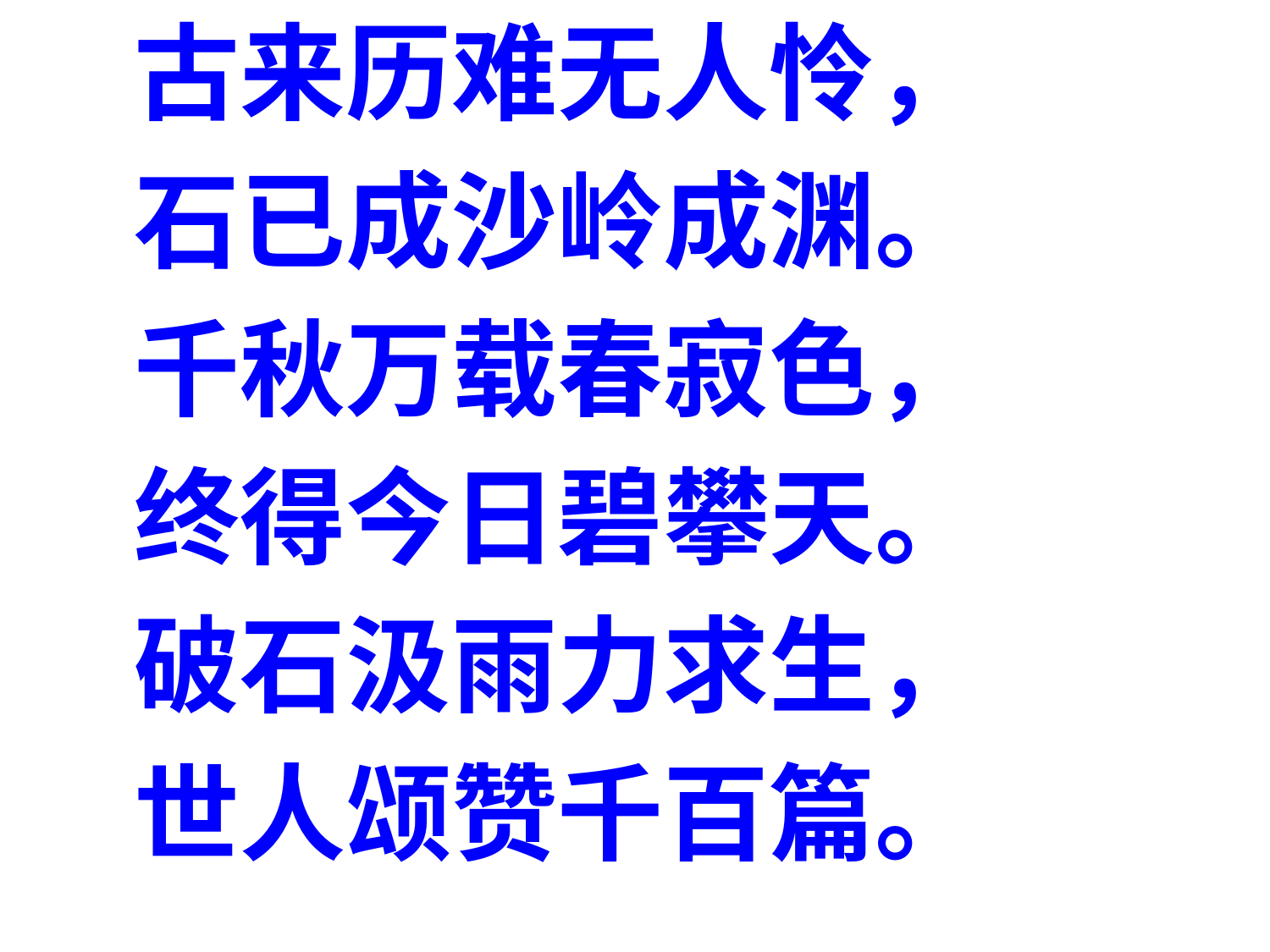

古来历难无人怜，
    石已成沙岭成渊。
    千秋万载春寂色，
    终得今日碧攀天。
    破石汲雨力求生，
    世人颂赞千百篇。